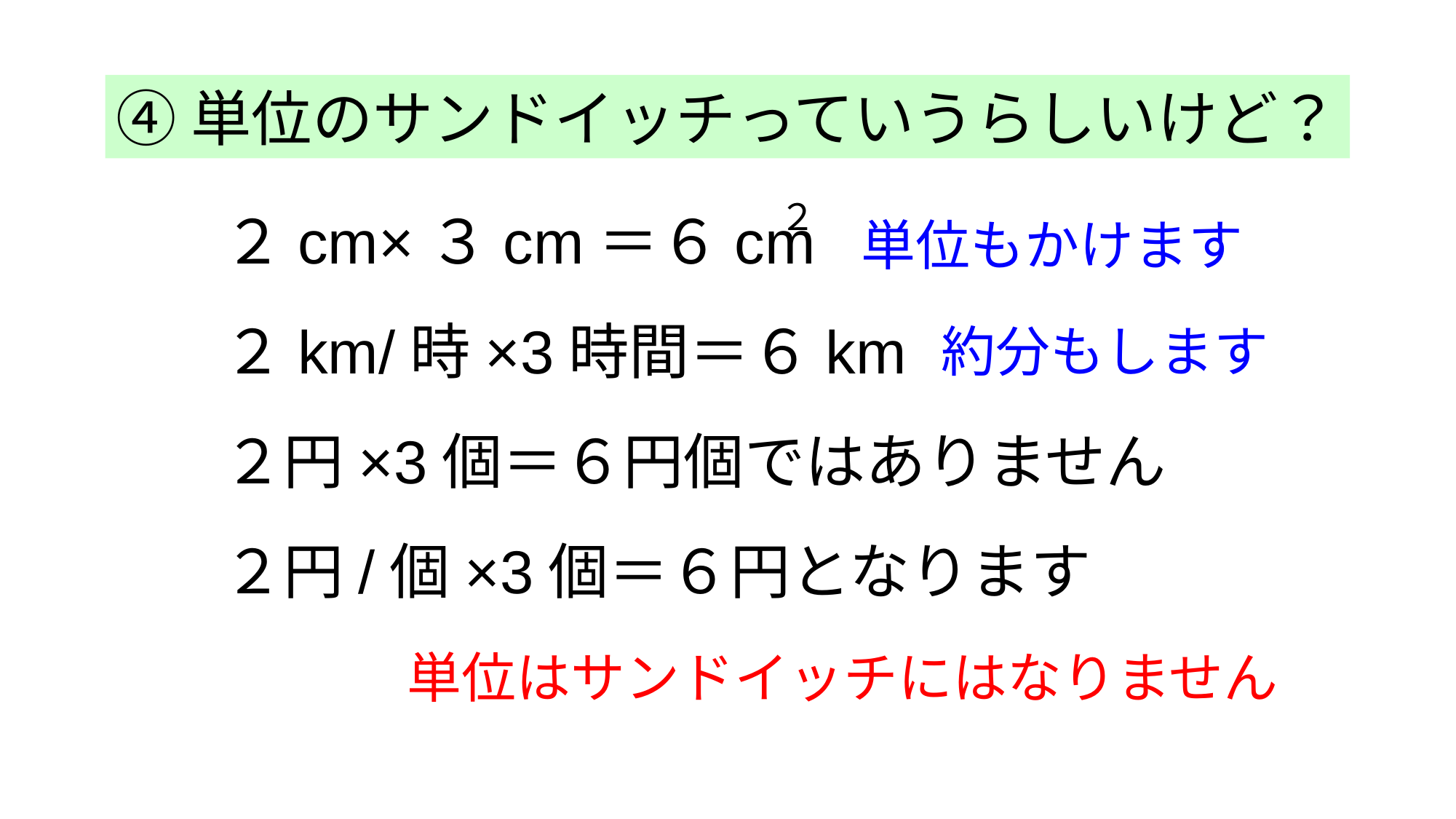

④単位のサンドイッチっていうらしいけど？
２
２cm×３cm＝６cm
単位もかけます
２km/時×3時間＝６km
約分もします
２円×3個＝６円個ではありません
２円/個×3個＝６円となります
単位はサンドイッチにはなりません